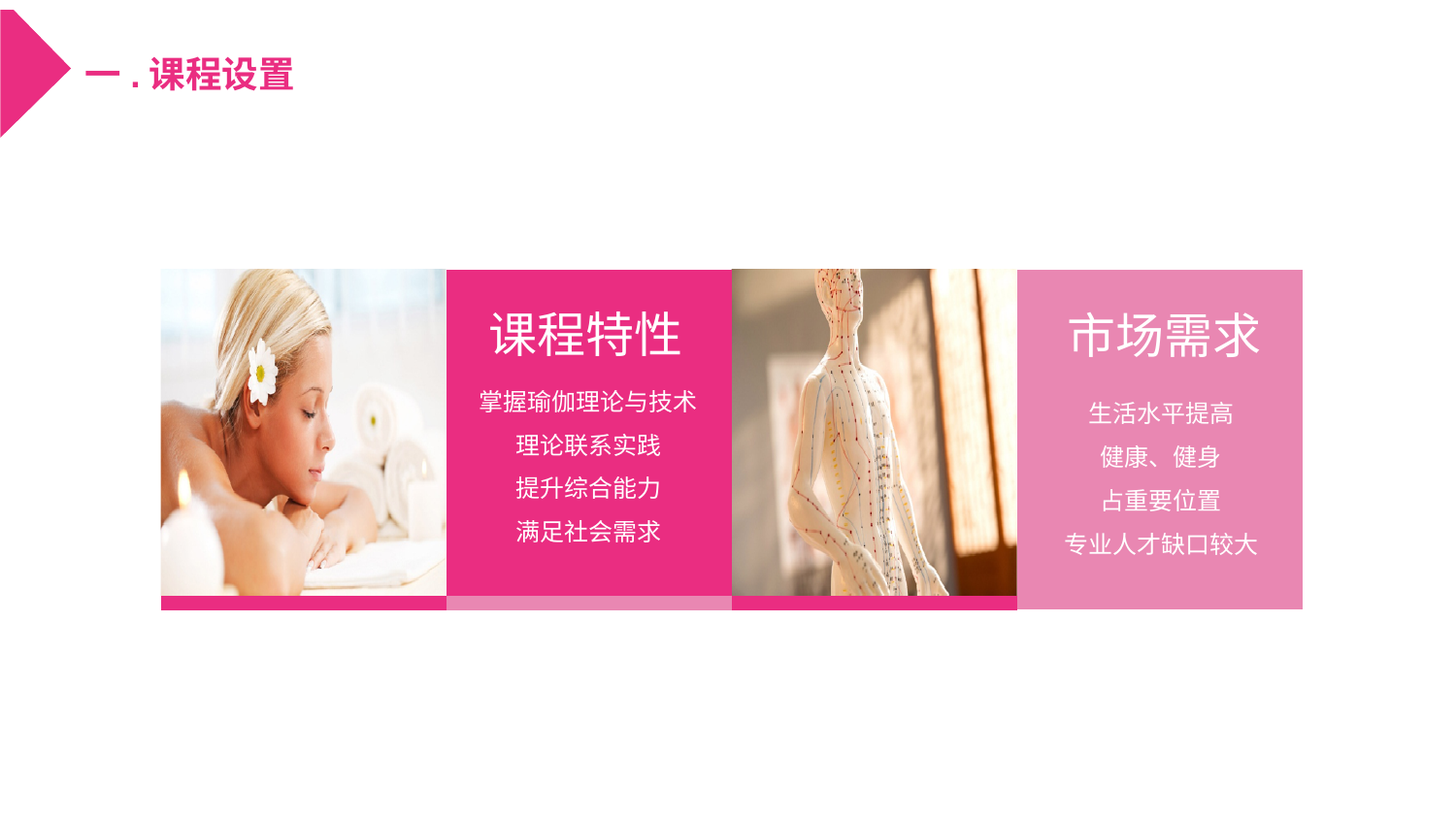

一.课程设置

课程特性
市场需求
掌握瑜伽理论与技术
理论联系实践
提升综合能力
满足社会需求
生活水平提高
健康、健身
占重要位置
专业人才缺口较大